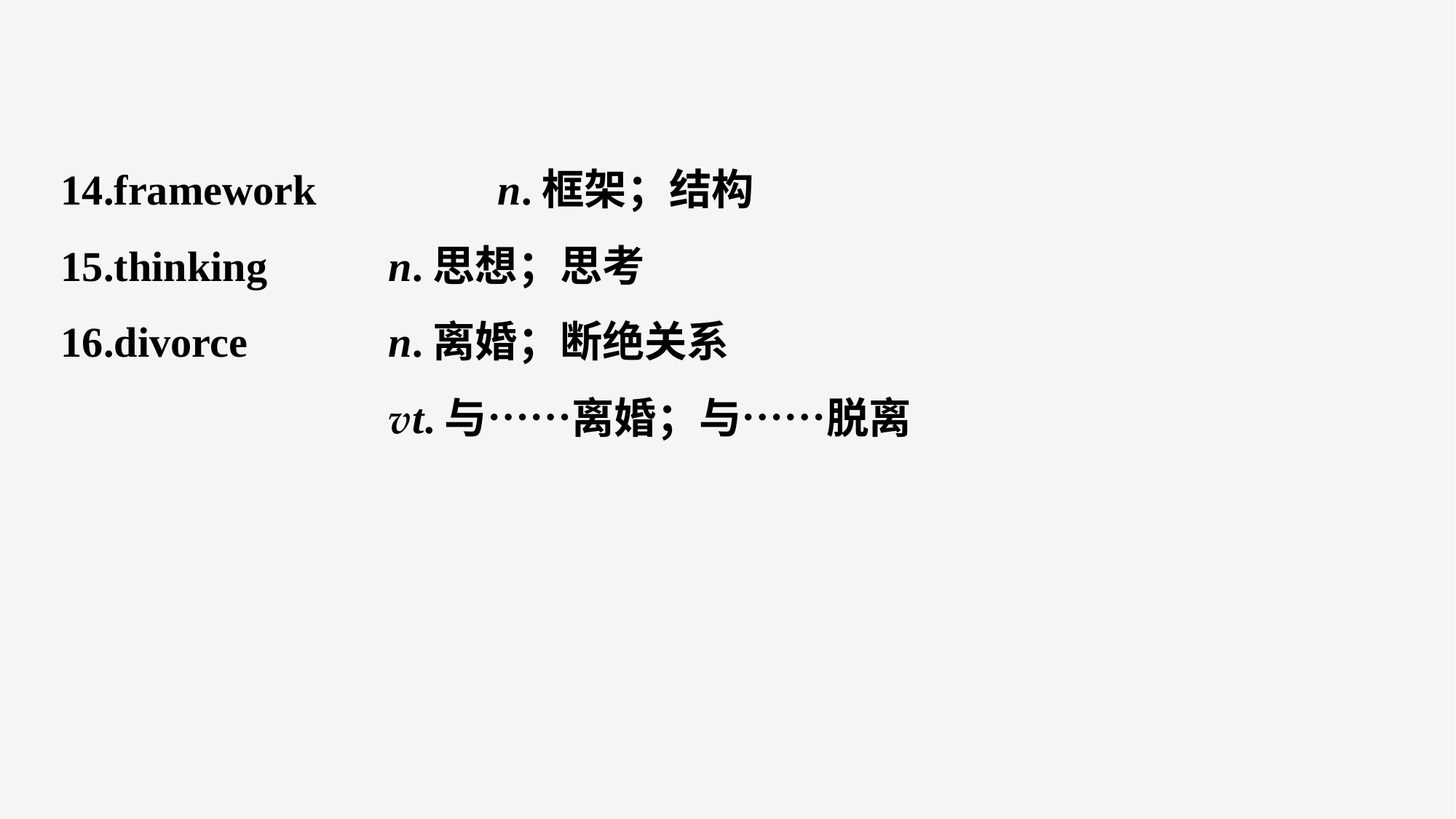

14.framework 		n.框架；结构
15.thinking 		n.思想；思考
16.divorce 		n.离婚；断绝关系
			vt.与……离婚；与……脱离